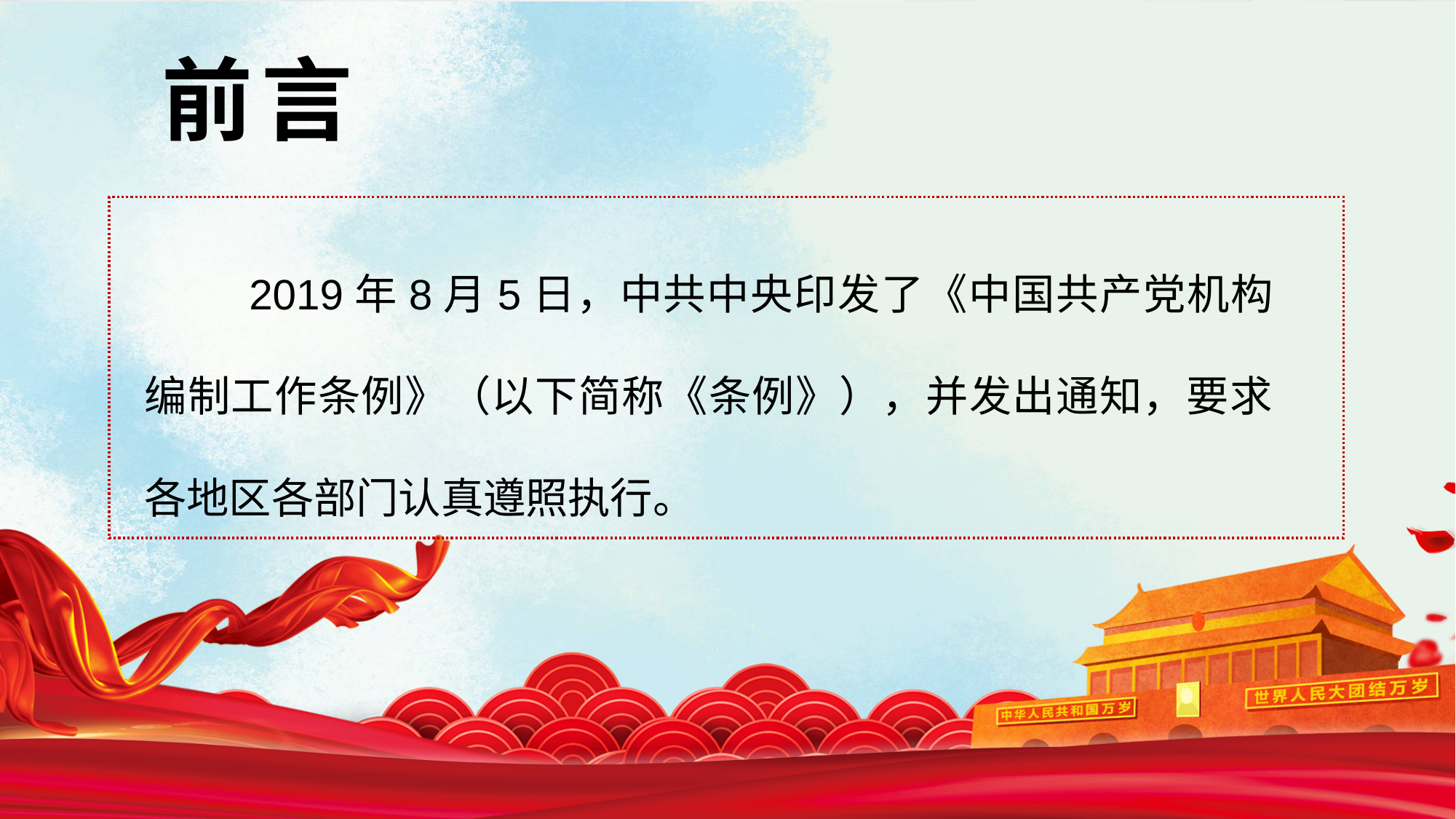

前言

        2019年8月5日，中共中央印发了《中国共产党机构编制工作条例》（以下简称《条例》），并发出通知，要求各地区各部门认真遵照执行。